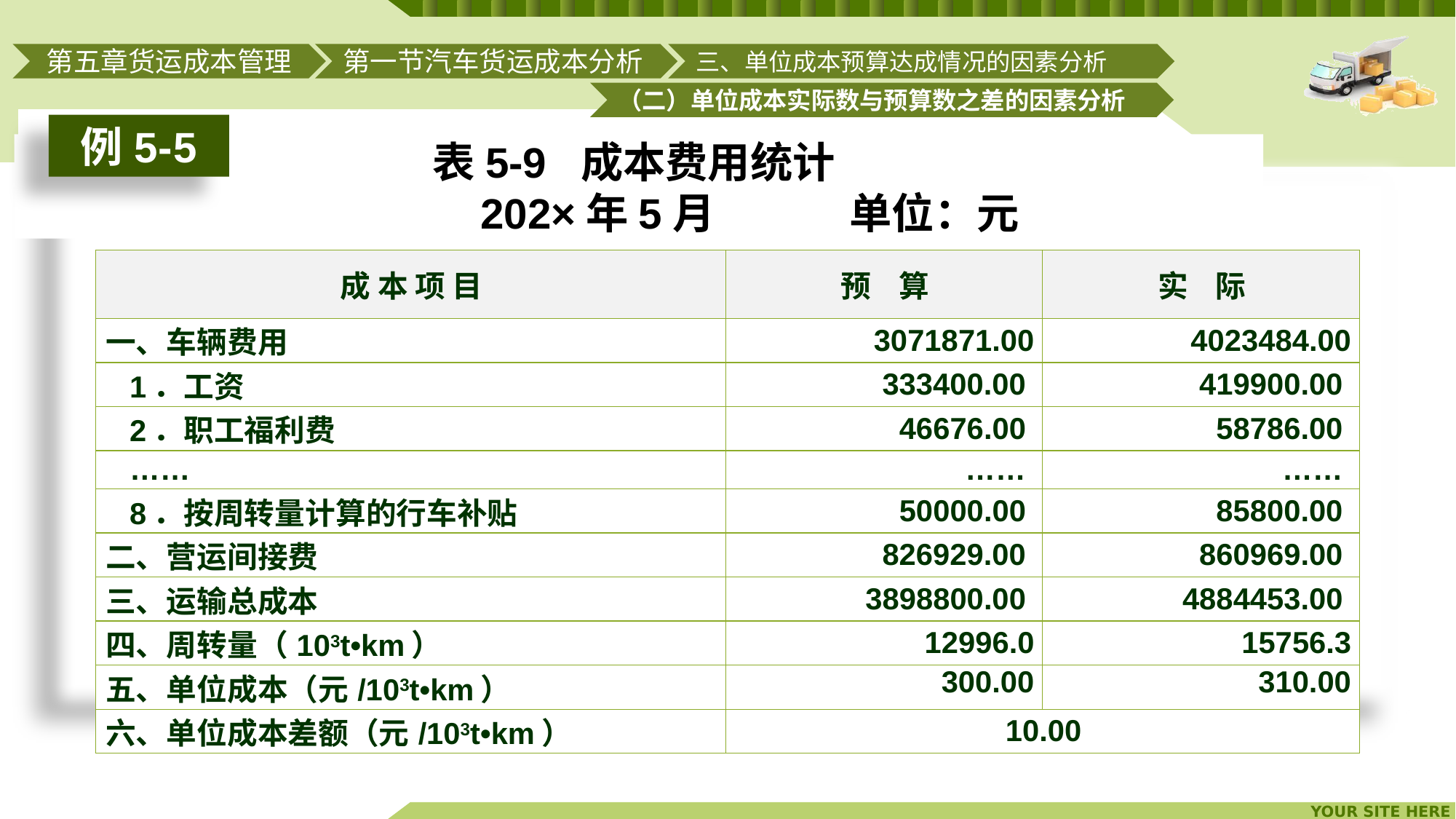

第一节汽车货运成本分析
三、单位成本预算达成情况的因素分析
第五章货运成本管理
（二）单位成本实际数与预算数之差的因素分析
例5-5
表5-9  成本费用统计 
                      202×年5月              单位：元
| 成 本 项 目 | 预 算 | 实 际 |
| --- | --- | --- |
| 一、车辆费用 | 3071871.00 | 4023484.00 |
| 1．工资 | 333400.00 | 419900.00 |
| 2．职工福利费 | 46676.00 | 58786.00 |
| …… | …… | …… |
| 8．按周转量计算的行车补贴 | 50000.00 | 85800.00 |
| 二、营运间接费 | 826929.00 | 860969.00 |
| 三、运输总成本 | 3898800.00 | 4884453.00 |
| 四、周转量（103t•km） | 12996.0 | 15756.3 |
| 五、单位成本（元/103t•km） | 300.00 | 310.00 |
| 六、单位成本差额（元/103t•km） | 10.00 |  |